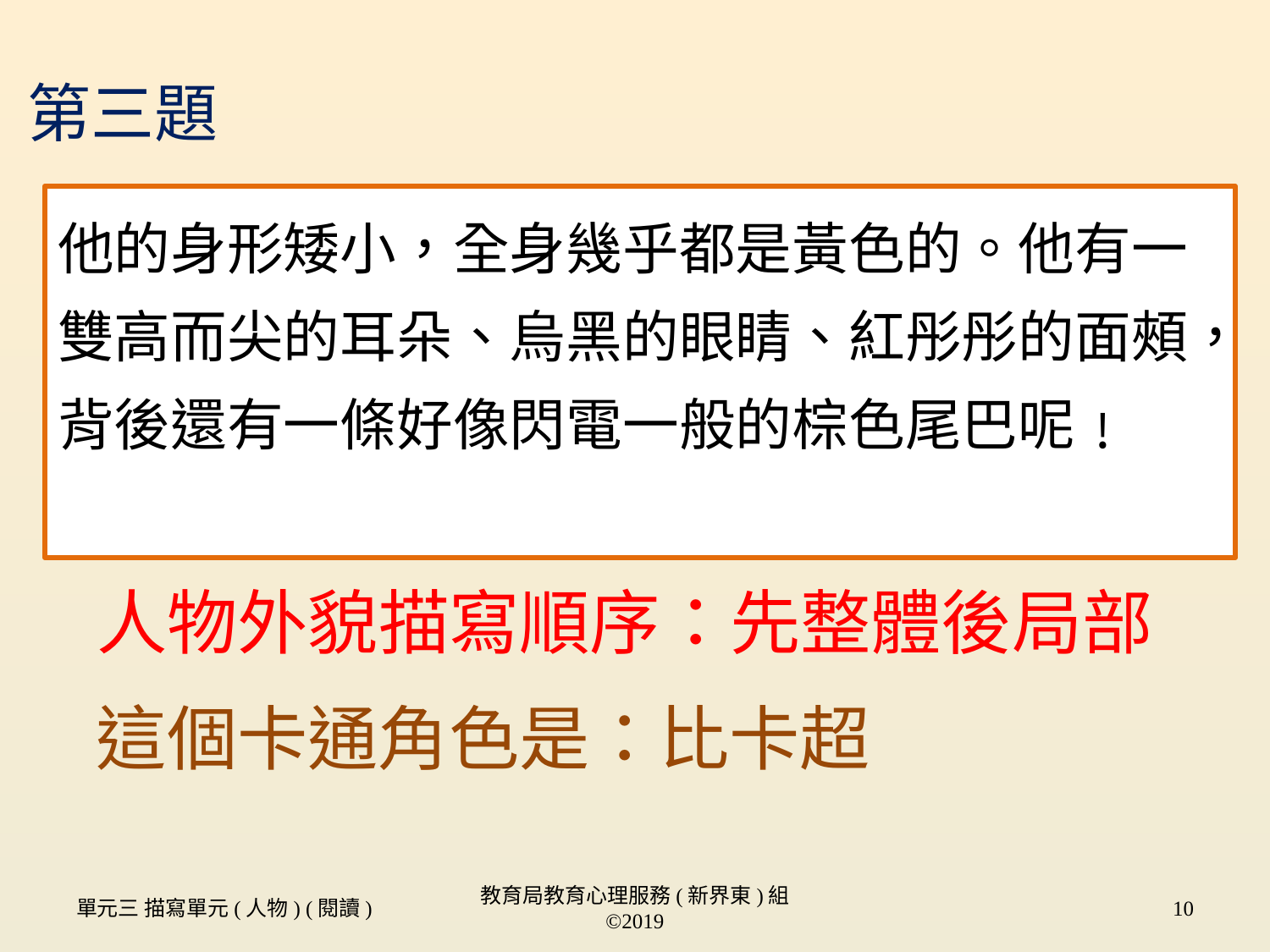

# 第三題
他的身形矮小，全身幾乎都是黃色的。他有一雙高而尖的耳朵、烏黑的眼睛、紅彤彤的面頰，背後還有一條好像閃電一般的棕色尾巴呢﹗
人物外貌描寫順序：
先整體後局部
這個卡通角色是：
比卡超
單元三 描寫單元(人物) (閱讀)
教育局教育心理服務(新界東)組 ©2019
10